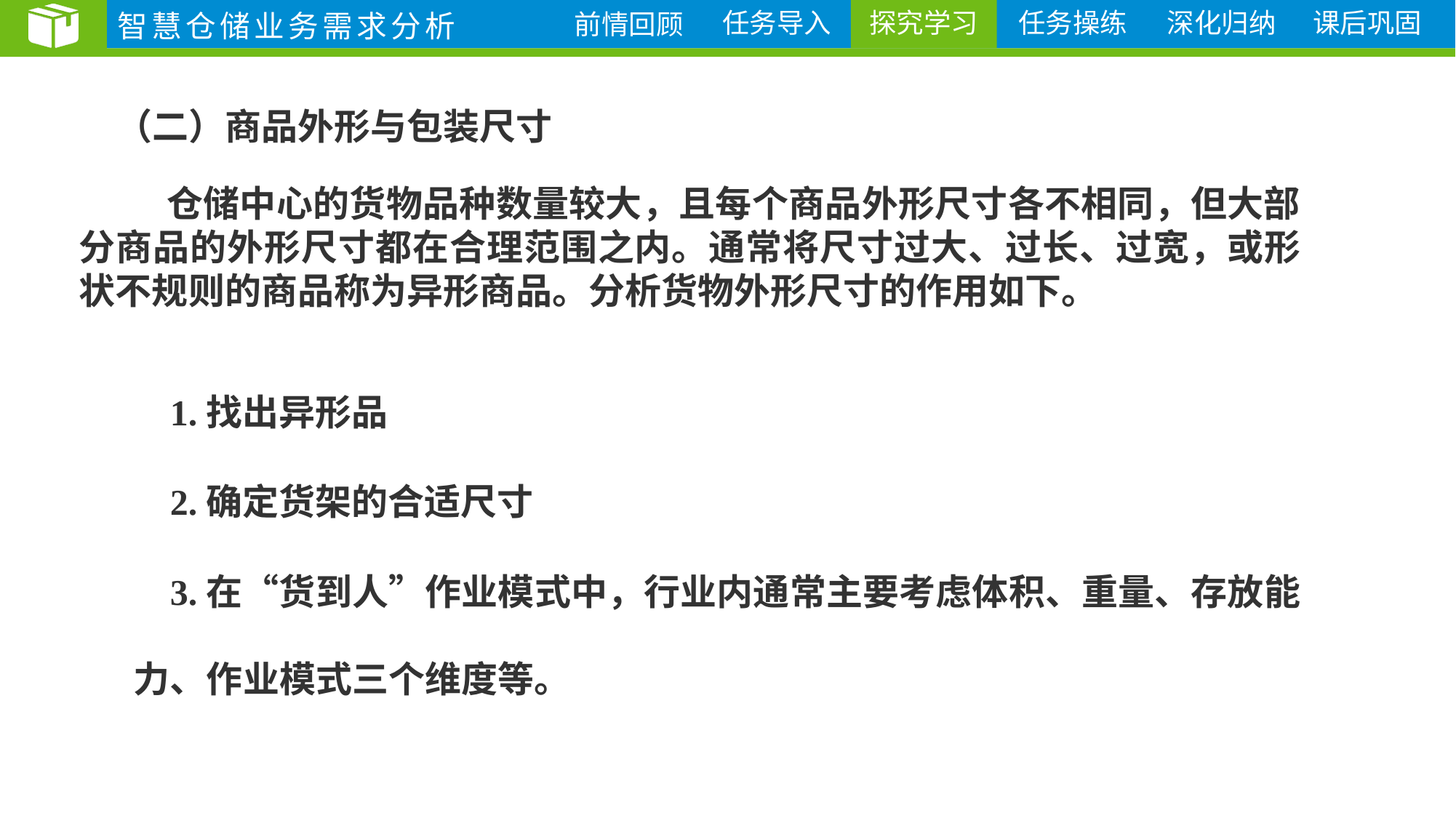

（二）商品外形与包装尺寸

     仓储中心的货物品种数量较大，且每个商品外形尺寸各不相同，但大部分商品的外形尺寸都在合理范围之内。通常将尺寸过大、过长、过宽，或形状不规则的商品称为异形商品。分析货物外形尺寸的作用如下。

1.找出异形品
2.确定货架的合适尺寸
3.在“货到人”作业模式中，行业内通常主要考虑体积、重量、存放能力、作业模式三个维度等。